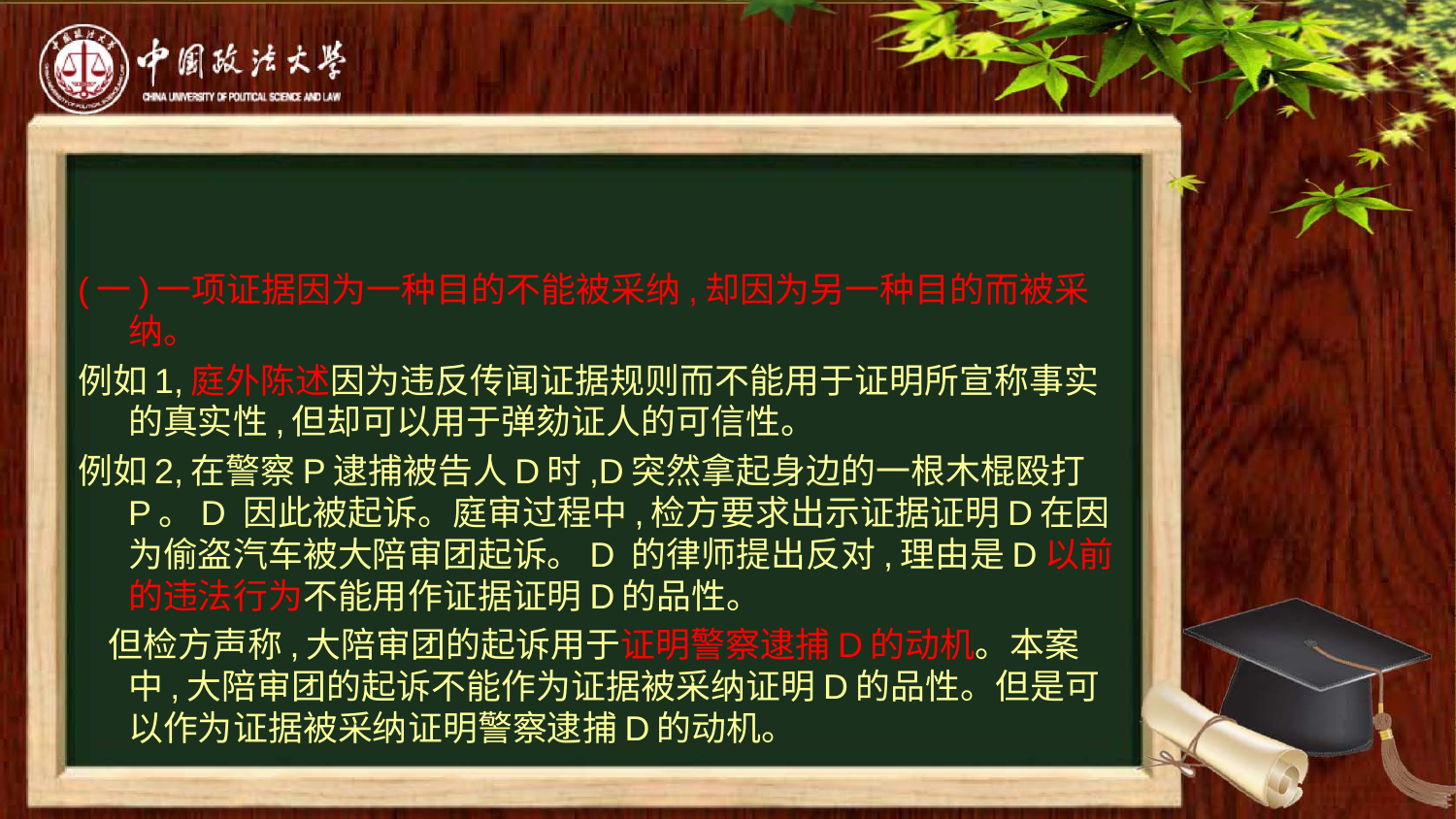

#
(一)一项证据因为一种目的不能被采纳,却因为另一种目的而被采纳。
例如1,庭外陈述因为违反传闻证据规则而不能用于证明所宣称事实的真实性,但却可以用于弹劾证人的可信性。
例如2,在警察P逮捕被告人D时,D突然拿起身边的一根木棍殴打 P。D 因此被起诉。庭审过程中,检方要求出示证据证明D在因为偷盗汽车被大陪审团起诉。D 的律师提出反对,理由是D以前的违法行为不能用作证据证明D的品性。
   但检方声称,大陪审团的起诉用于证明警察逮捕D的动机。本案中,大陪审团的起诉不能作为证据被采纳证明D的品性。但是可以作为证据被采纳证明警察逮捕D的动机。